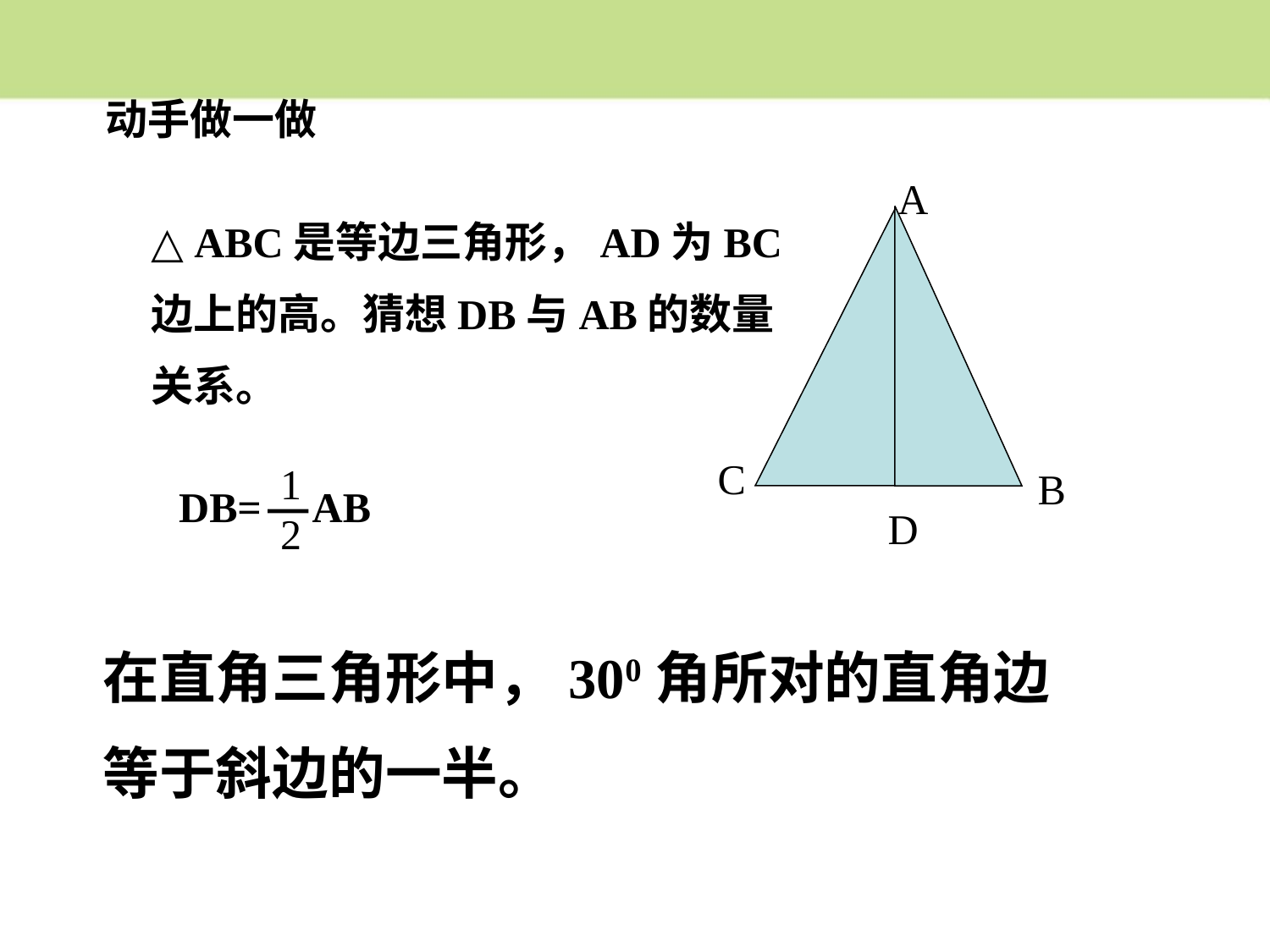

动手做一做

C

A

B

△ ABC是等边三角形，AD为BC
边上的高。猜想DB与AB的数量
关系。
1
2

DB=     AB
D
在直角三角形中，300角所对的直角边
等于斜边的一半。